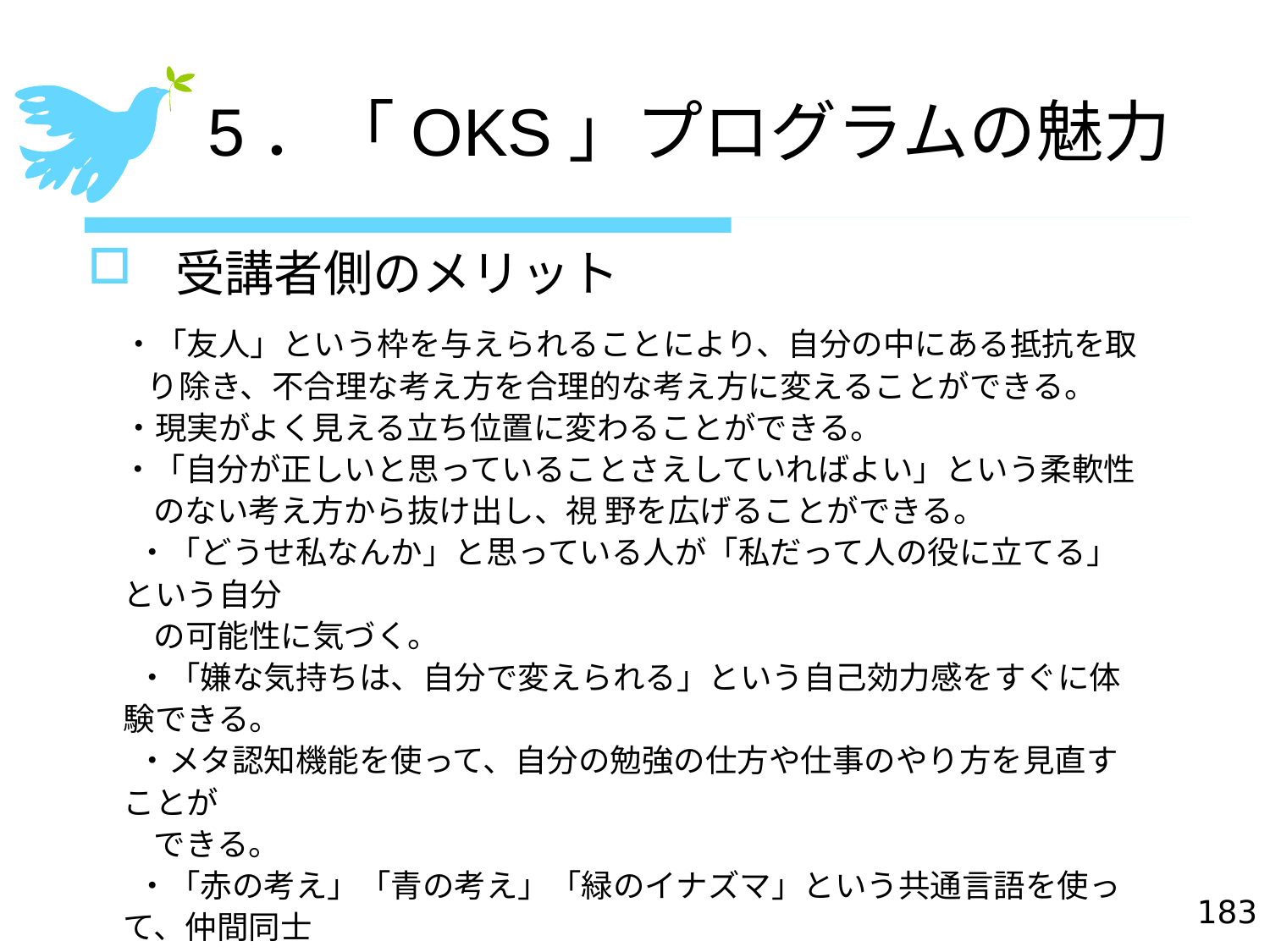

# 5．「OKS」プログラムの魅力
 受講者側のメリット

・「友人」という枠を与えられることにより、自分の中にある抵抗を取り除き、不合理な考え方を合理的な考え方に変えることができる。
・現実がよく見える立ち位置に変わることができる。
・「自分が正しいと思っていることさえしていればよい」という柔軟性のない考え方から抜け出し、視 野を広げることができる。
 ・「どうせ私なんか」と思っている人が「私だって人の役に立てる」という自分
　の可能性に気づく。
 ・「嫌な気持ちは、自分で変えられる」という自己効力感をすぐに体験できる。
 ・メタ認知機能を使って、自分の勉強の仕方や仕事のやり方を見直すことが
　できる。
 ・「赤の考え」「青の考え」「緑のイナズマ」という共通言語を使って、仲間同士
　で問題解決できる可能 性が高まる。

183